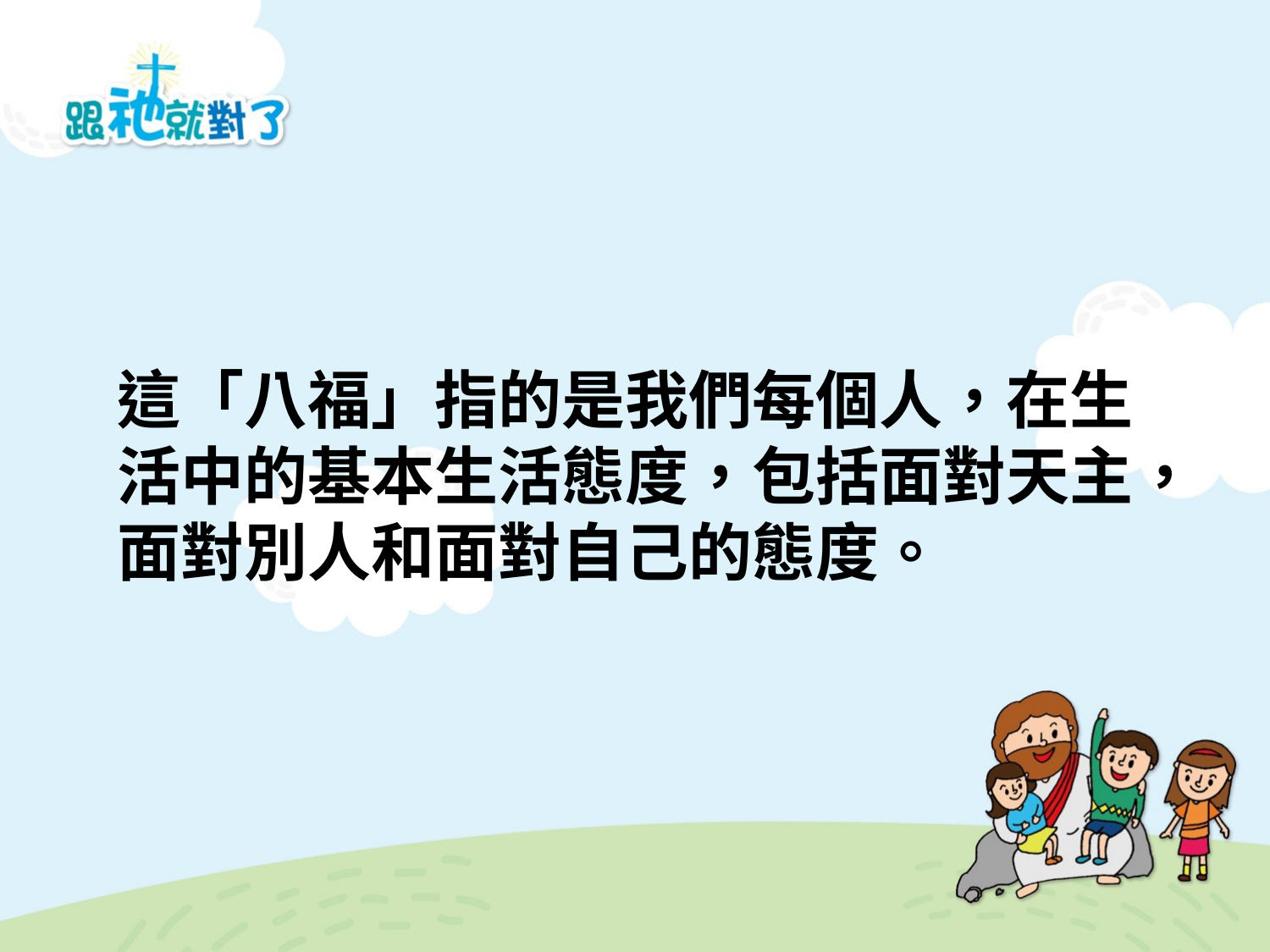

這「八福」指的是我們每個人，在生活中的基本生活態度，包括面對天主，面對別人和面對自己的態度。